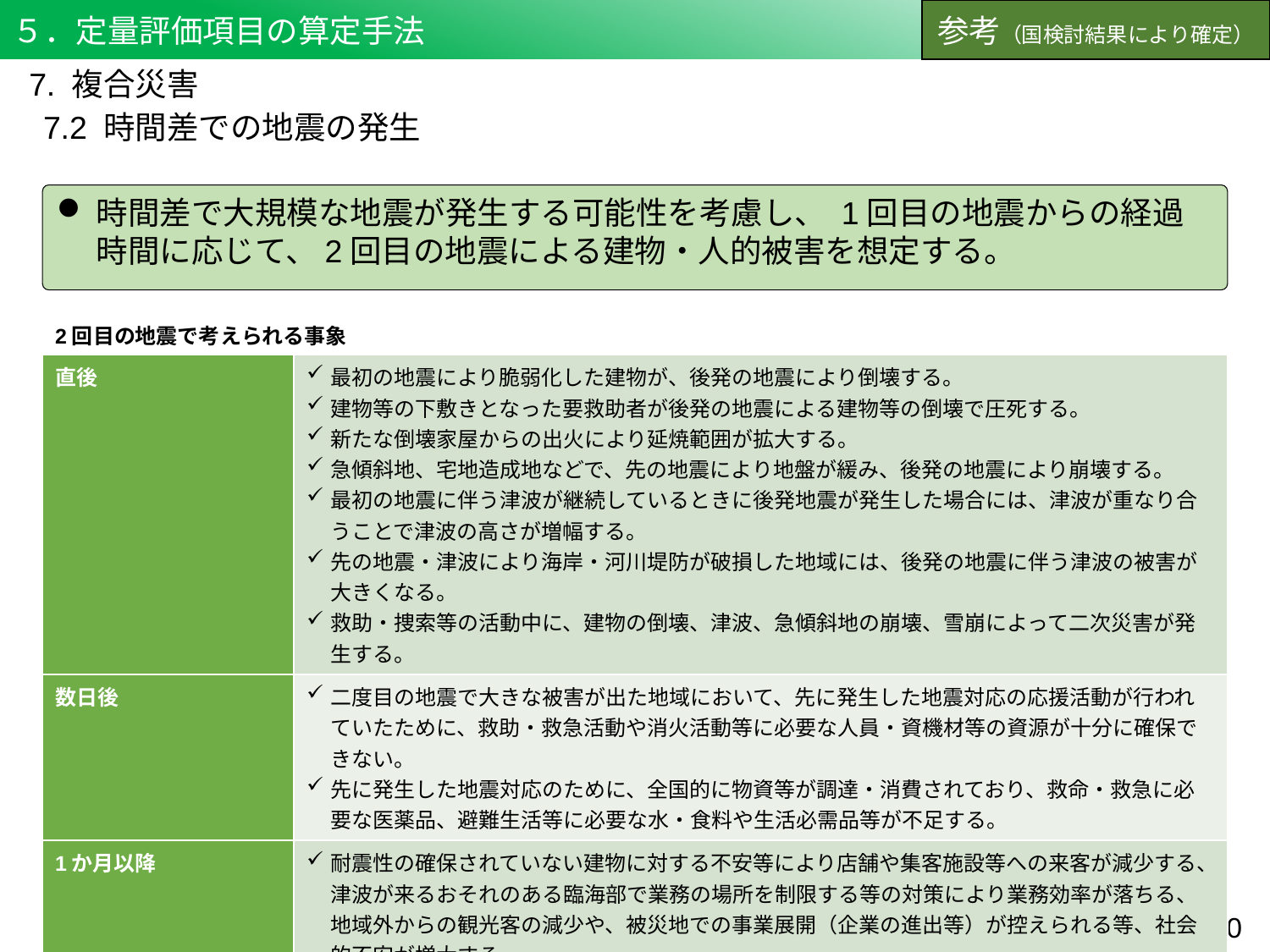

５．定量評価項目の算定手法
参考（国検討結果により確定）
7. 複合災害
7.2 時間差での地震の発生
時間差で大規模な地震が発生する可能性を考慮し、 1回目の地震からの経過時間に応じて、2回目の地震による建物・人的被害を想定する。
2回目の地震で考えられる事象
| 直後 | 最初の地震により脆弱化した建物が、後発の地震により倒壊する。 建物等の下敷きとなった要救助者が後発の地震による建物等の倒壊で圧死する。 新たな倒壊家屋からの出火により延焼範囲が拡大する。 急傾斜地、宅地造成地などで、先の地震により地盤が緩み、後発の地震により崩壊する。 最初の地震に伴う津波が継続しているときに後発地震が発生した場合には、津波が重なり合うことで津波の高さが増幅する。 先の地震・津波により海岸・河川堤防が破損した地域には、後発の地震に伴う津波の被害が大きくなる。 救助・捜索等の活動中に、建物の倒壊、津波、急傾斜地の崩壊、雪崩によって二次災害が発生する。 |
| --- | --- |
| 数日後 | 二度目の地震で大きな被害が出た地域において、先に発生した地震対応の応援活動が行われていたために、救助・救急活動や消火活動等に必要な人員・資機材等の資源が十分に確保できない。 先に発生した地震対応のために、全国的に物資等が調達・消費されており、救命・救急に必要な医薬品、避難生活等に必要な水・食料や生活必需品等が不足する。 |
| 1か月以降 | 耐震性の確保されていない建物に対する不安等により店舗や集客施設等への来客が減少する、津波が来るおそれのある臨海部で業務の場所を制限する等の対策により業務効率が落ちる、地域外からの観光客の減少や、被災地での事業展開（企業の進出等）が控えられる等、社会的不安が増大する。 |
60